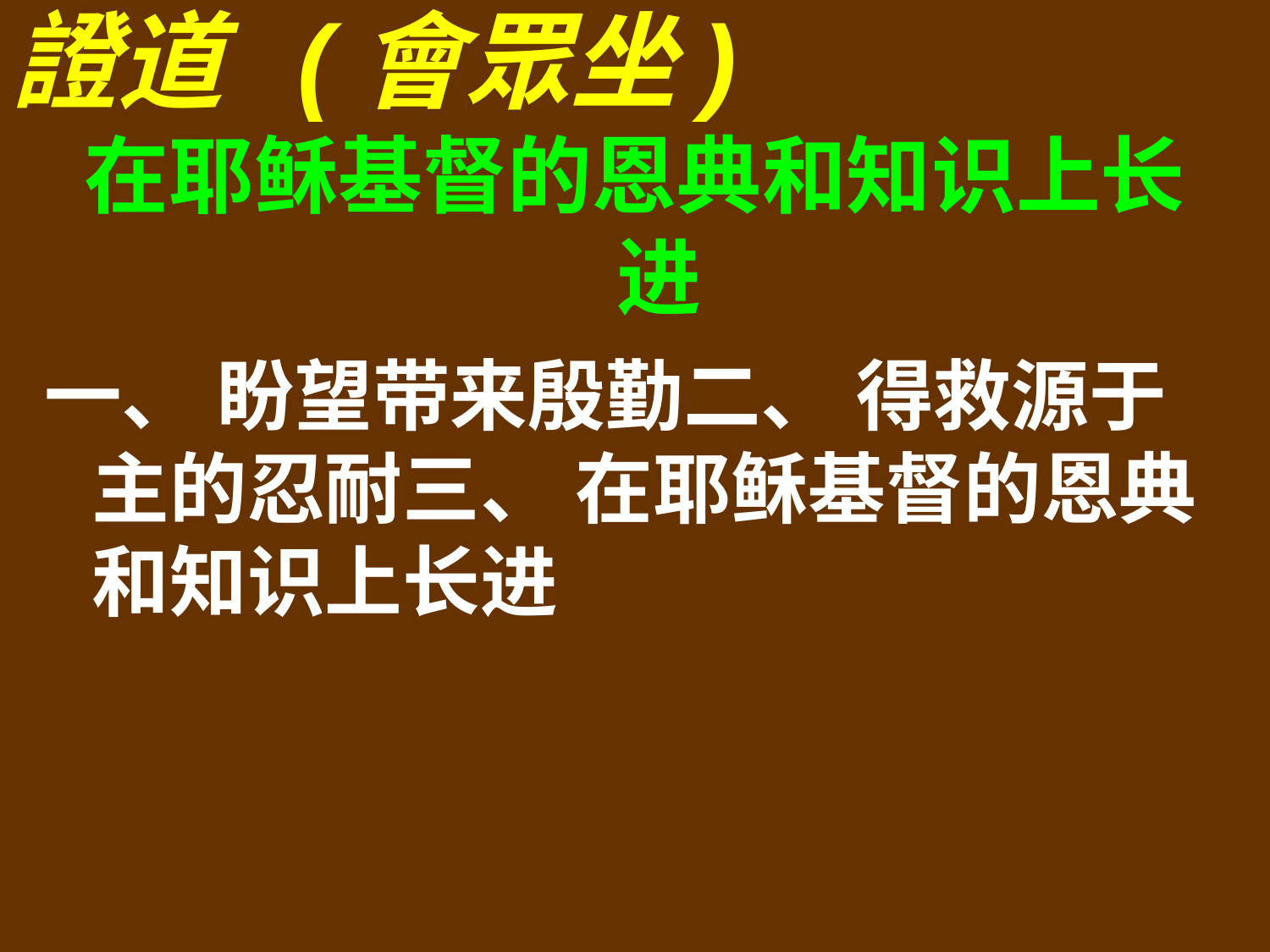

證道  (會眾坐)
在耶稣基督的恩典和知识上长进
一、 盼望带来殷勤二、 得救源于主的忍耐三、 在耶稣基督的恩典和知识上长进